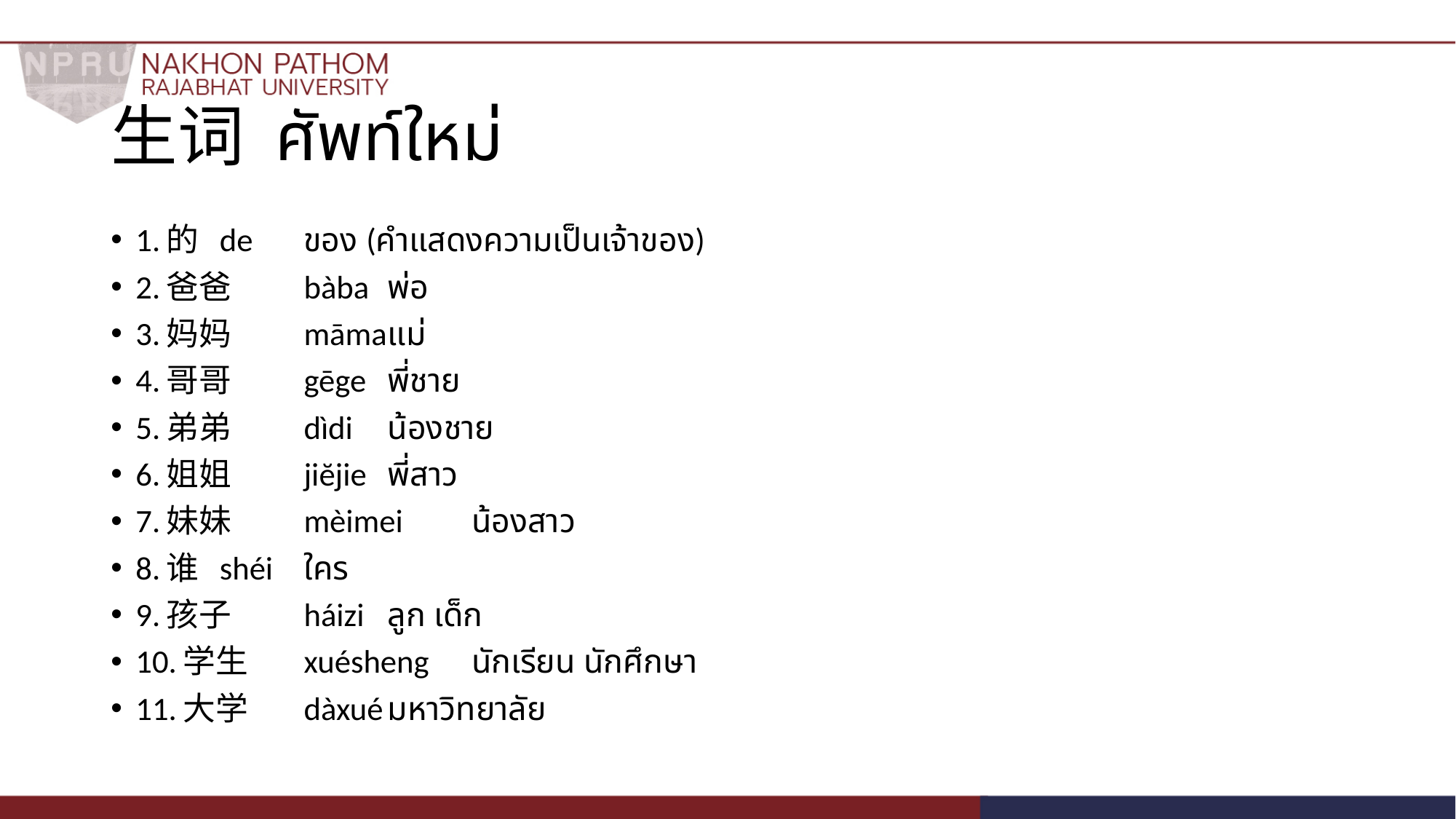

# 生词 ศัพท์ใหม่
1.的				de				ของ (คำแสดงความเป็นเจ้าของ)
2.爸爸			bàba				พ่อ
3.妈妈			māma				แม่
4.哥哥			gēge				พี่ชาย
5.弟弟			dìdi				น้องชาย
6.姐姐			jiĕjie				พี่สาว
7.妹妹			mèimei			น้องสาว
8.谁				shéi				ใคร
9.孩子			háizi				ลูก เด็ก
10.学生			xuésheng			นักเรียน นักศึกษา
11.大学			dàxué				มหาวิทยาลัย